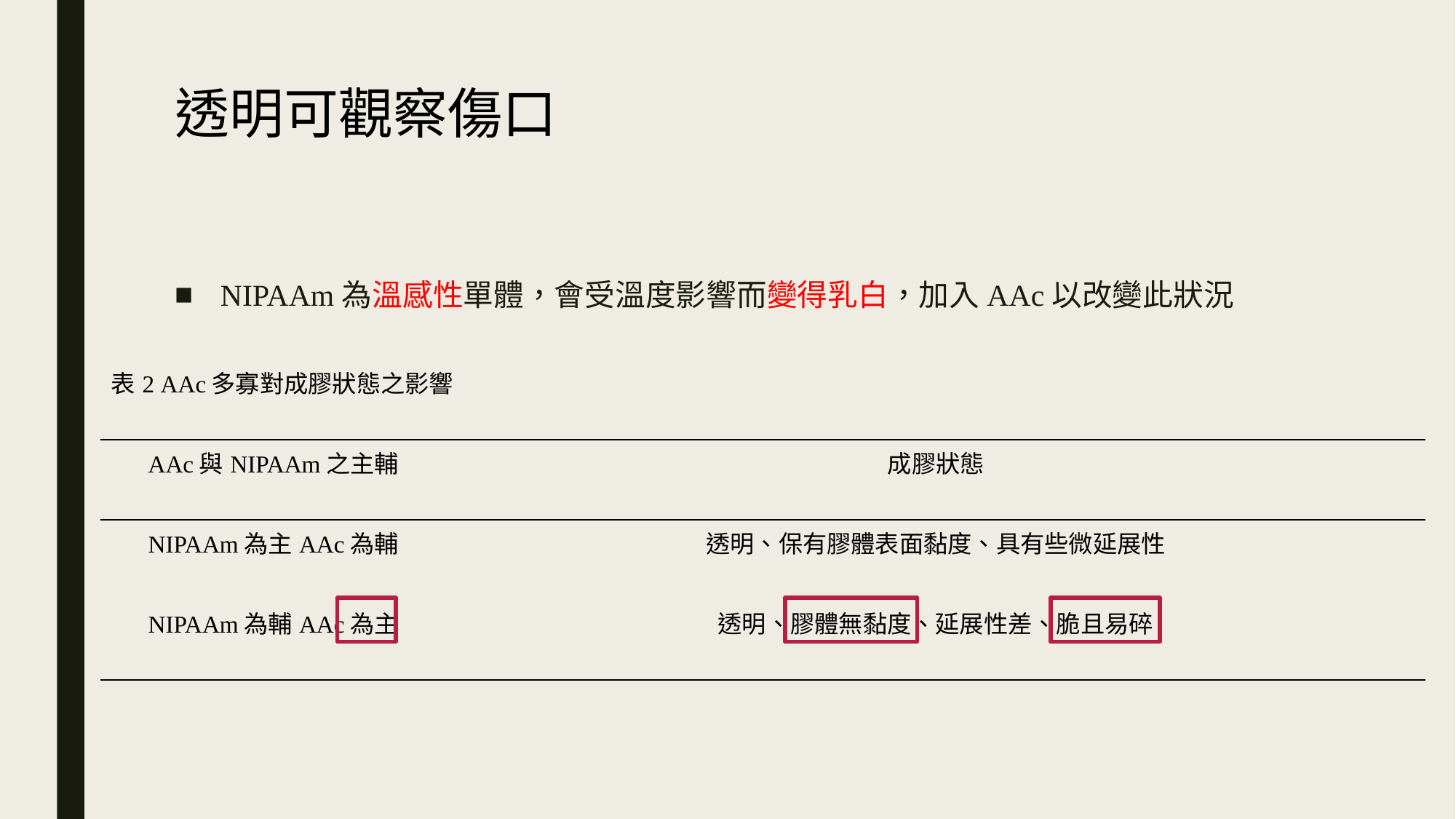

# 透明可觀察傷口
NIPAAm為溫感性單體，會受溫度影響而變得乳白，加入AAc以改變此狀況
| 表2 AAc多寡對成膠狀態之影響 |  |
| --- | --- |
| AAc與NIPAAm之主輔 | 成膠狀態 |
| NIPAAm為主AAc為輔 | 透明、保有膠體表面黏度、具有些微延展性 |
| NIPAAm為輔AAc為主 | 透明、膠體無黏度、延展性差、脆且易碎 |
|  |  |